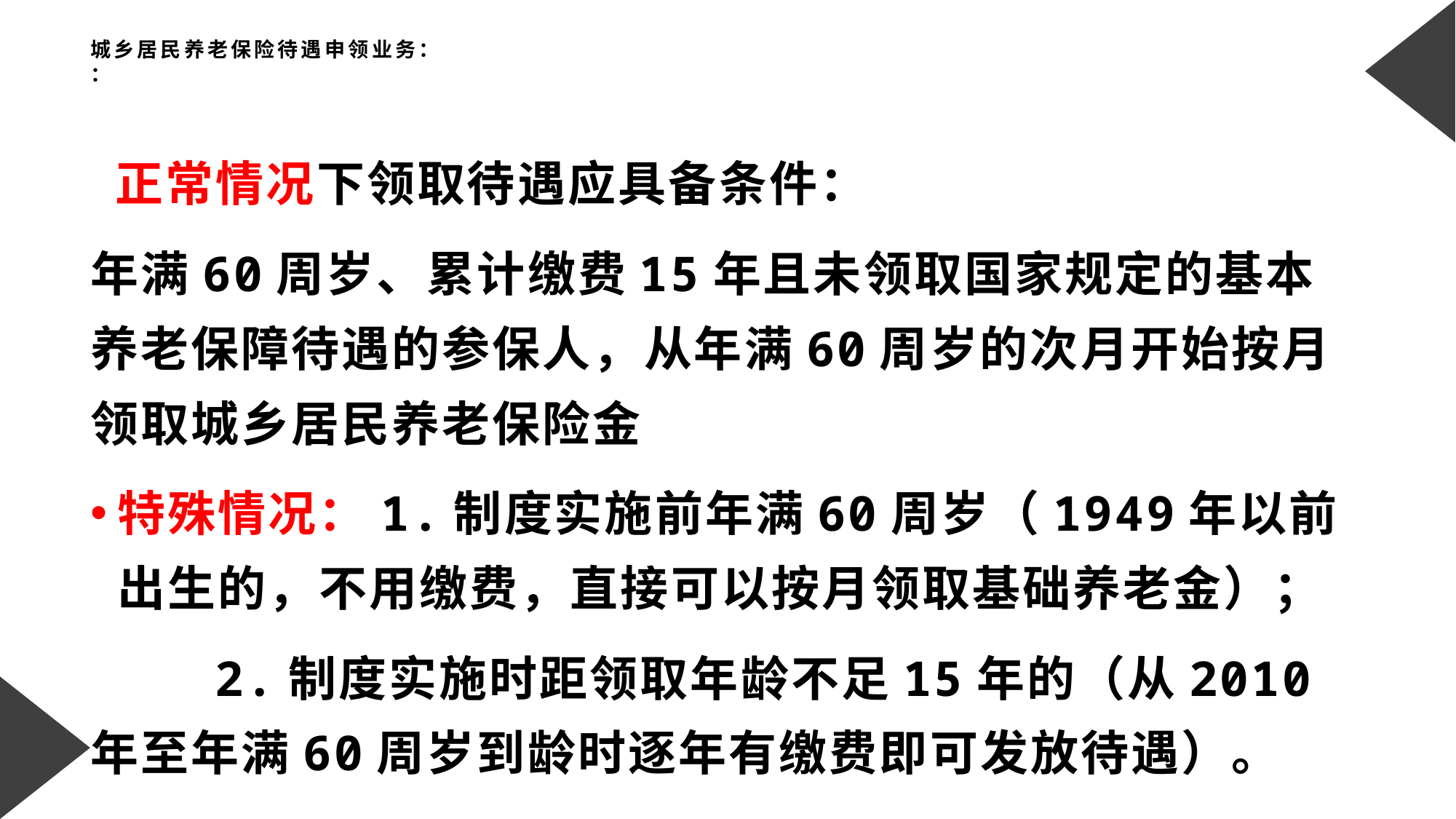

# 城乡居民养老保险待遇申领业务： ：
 正常情况下领取待遇应具备条件：
年满60周岁、累计缴费15年且未领取国家规定的基本养老保障待遇的参保人，从年满60周岁的次月开始按月领取城乡居民养老保险金
特殊情况：1.制度实施前年满60周岁（1949年以前出生的，不用缴费，直接可以按月领取基础养老金）；
    2.制度实施时距领取年龄不足15年的（从2010年至年满60周岁到龄时逐年有缴费即可发放待遇）。